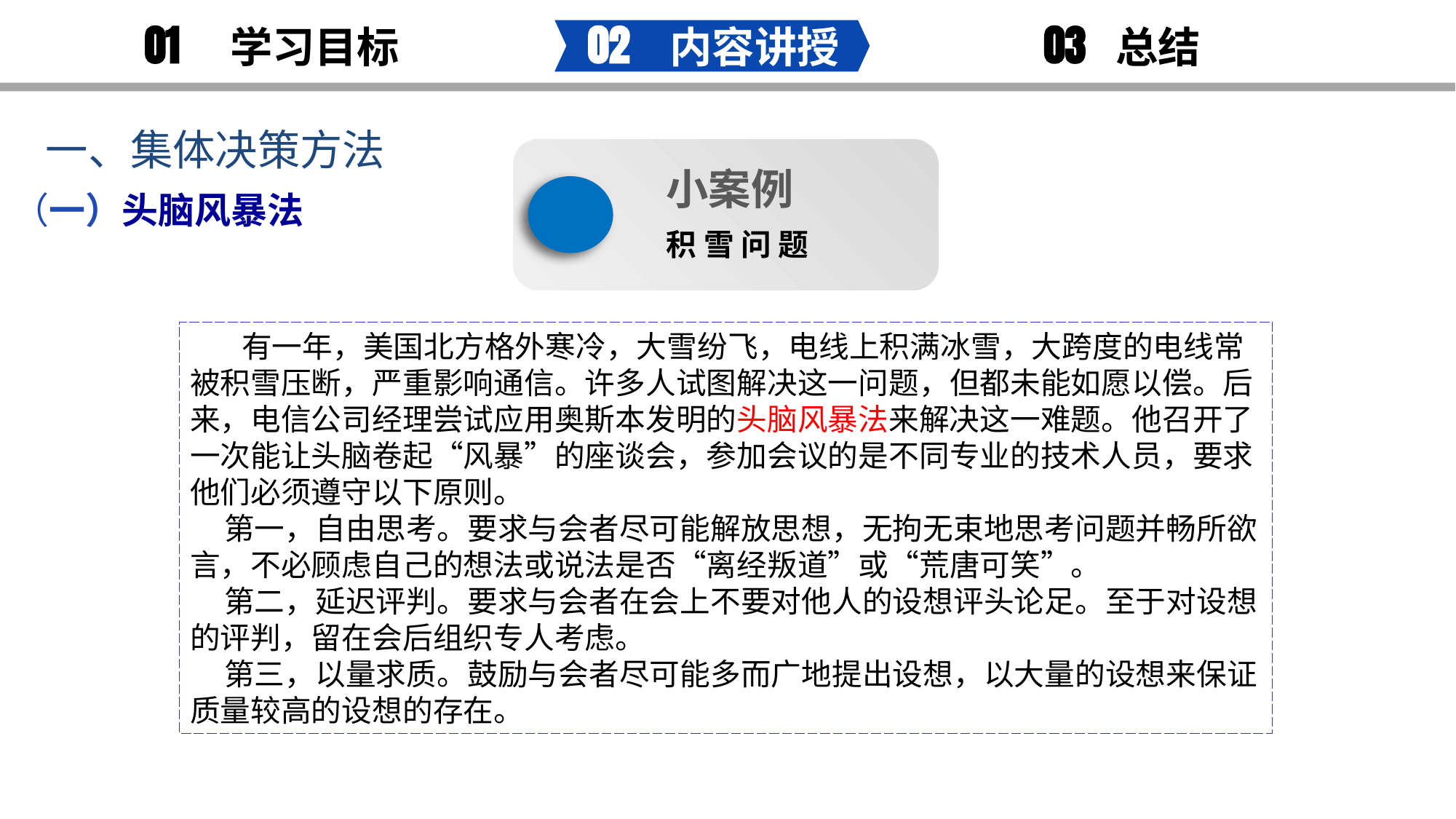

02   内容讲授
03  总结
01    学习目标

一、集体决策方法
项 目 成 果 展 示

   小案例
   积 雪 问 题

（一）头脑风暴法

       有一年，美国北方格外寒冷，大雪纷飞，电线上积满冰雪，大跨度的电线常被积雪压断，严重影响通信。许多人试图解决这一问题，但都未能如愿以偿。后来，电信公司经理尝试应用奥斯本发明的头脑风暴法来解决这一难题。他召开了一次能让头脑卷起“风暴”的座谈会，参加会议的是不同专业的技术人员，要求他们必须遵守以下原则。
    第一，自由思考。要求与会者尽可能解放思想，无拘无束地思考问题并畅所欲言，不必顾虑自己的想法或说法是否“离经叛道”或“荒唐可笑”。
    第二，延迟评判。要求与会者在会上不要对他人的设想评头论足。至于对设想的评判，留在会后组织专人考虑。
    第三，以量求质。鼓励与会者尽可能多而广地提出设想，以大量的设想来保证质量较高的设想的存在。